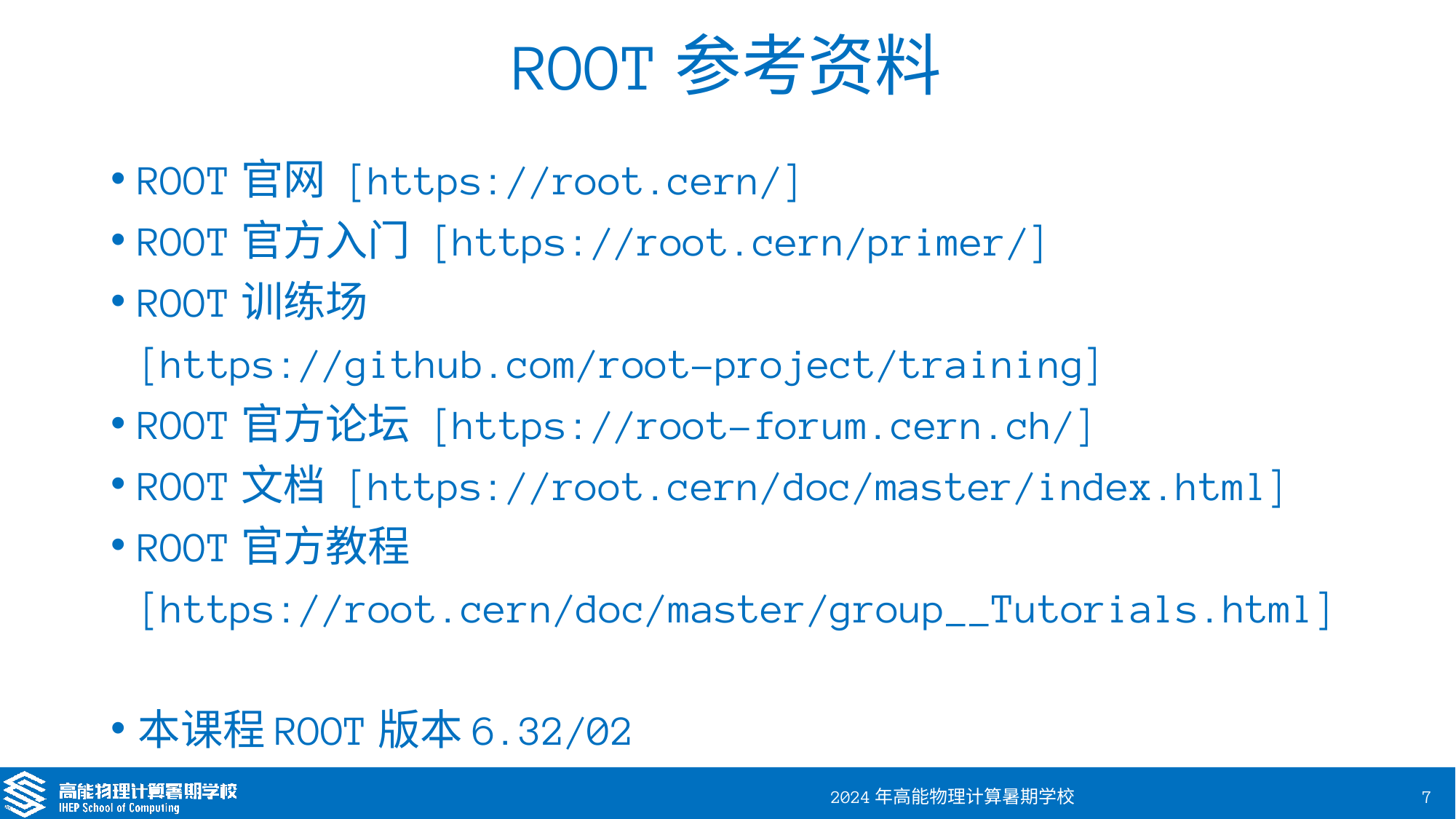

# ROOT参考资料
ROOT官网 [https://root.cern/]
ROOT官方入门 [https://root.cern/primer/]
ROOT训练场 [https://github.com/root-project/training]
ROOT官方论坛 [https://root-forum.cern.ch/]
ROOT文档 [https://root.cern/doc/master/index.html]
ROOT官方教程 [https://root.cern/doc/master/group__Tutorials.html]

本课程ROOT版本6.32/02

2024年高能物理计算暑期学校
7